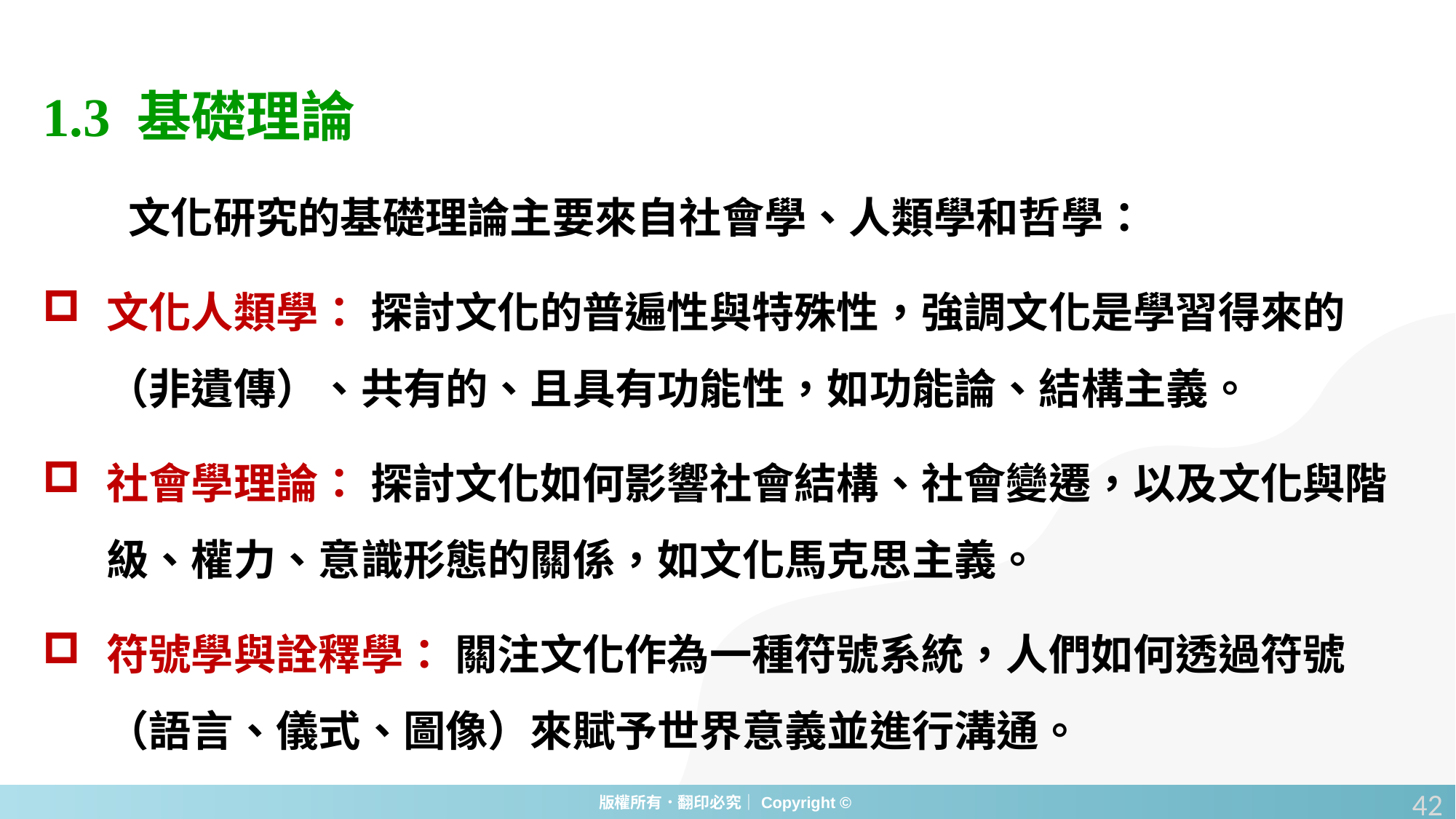

1.3 基礎理論
文化研究的基礎理論主要來自社會學、人類學和哲學：
文化人類學： 探討文化的普遍性與特殊性，強調文化是學習得來的（非遺傳）、共有的、且具有功能性，如功能論、結構主義。
社會學理論： 探討文化如何影響社會結構、社會變遷，以及文化與階級、權力、意識形態的關係，如文化馬克思主義。
符號學與詮釋學： 關注文化作為一種符號系統，人們如何透過符號（語言、儀式、圖像）來賦予世界意義並進行溝通。

42